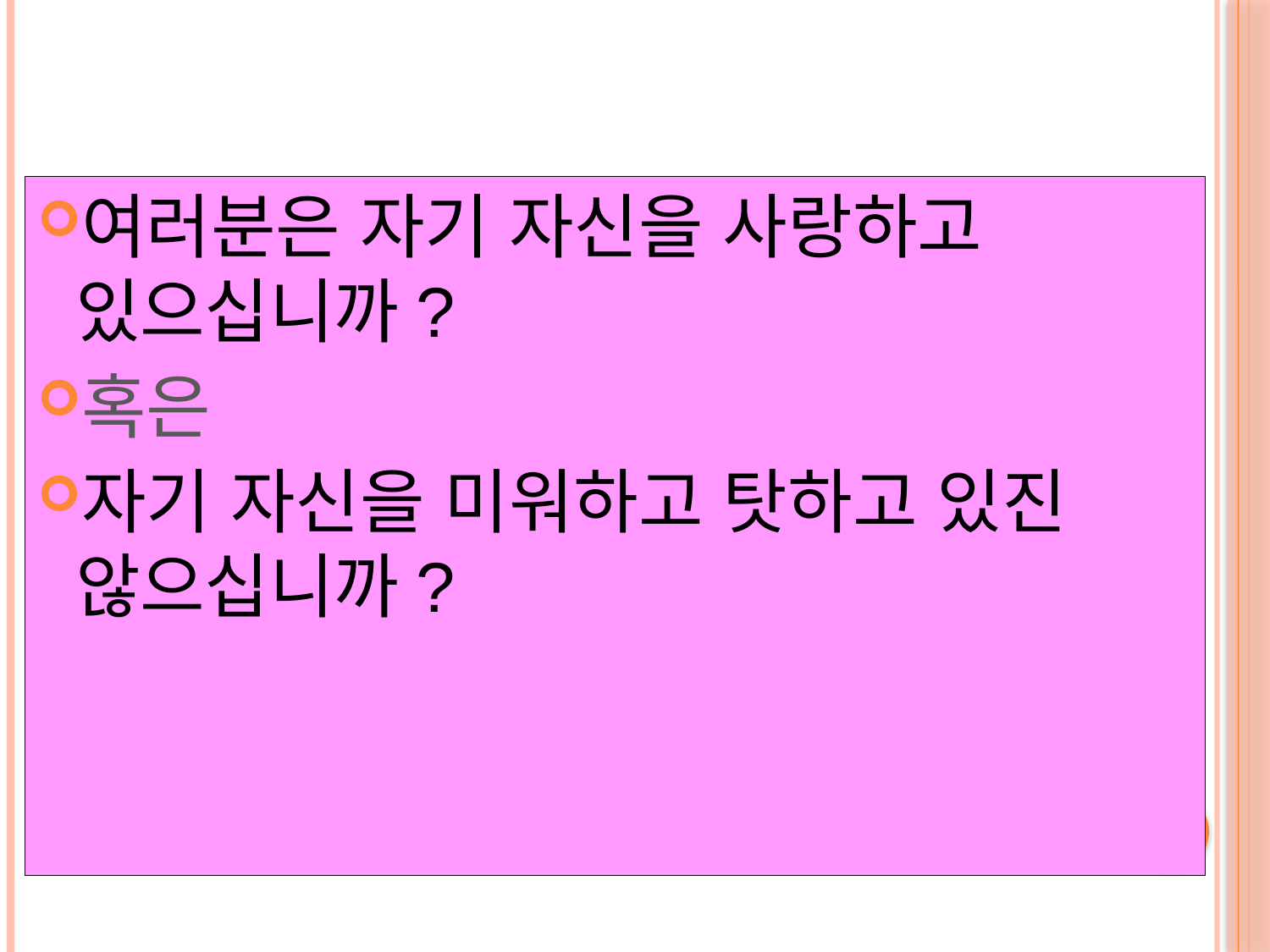

여러분은 자기 자신을 사랑하고 있으십니까?
혹은
자기 자신을 미워하고 탓하고 있진 않으십니까?